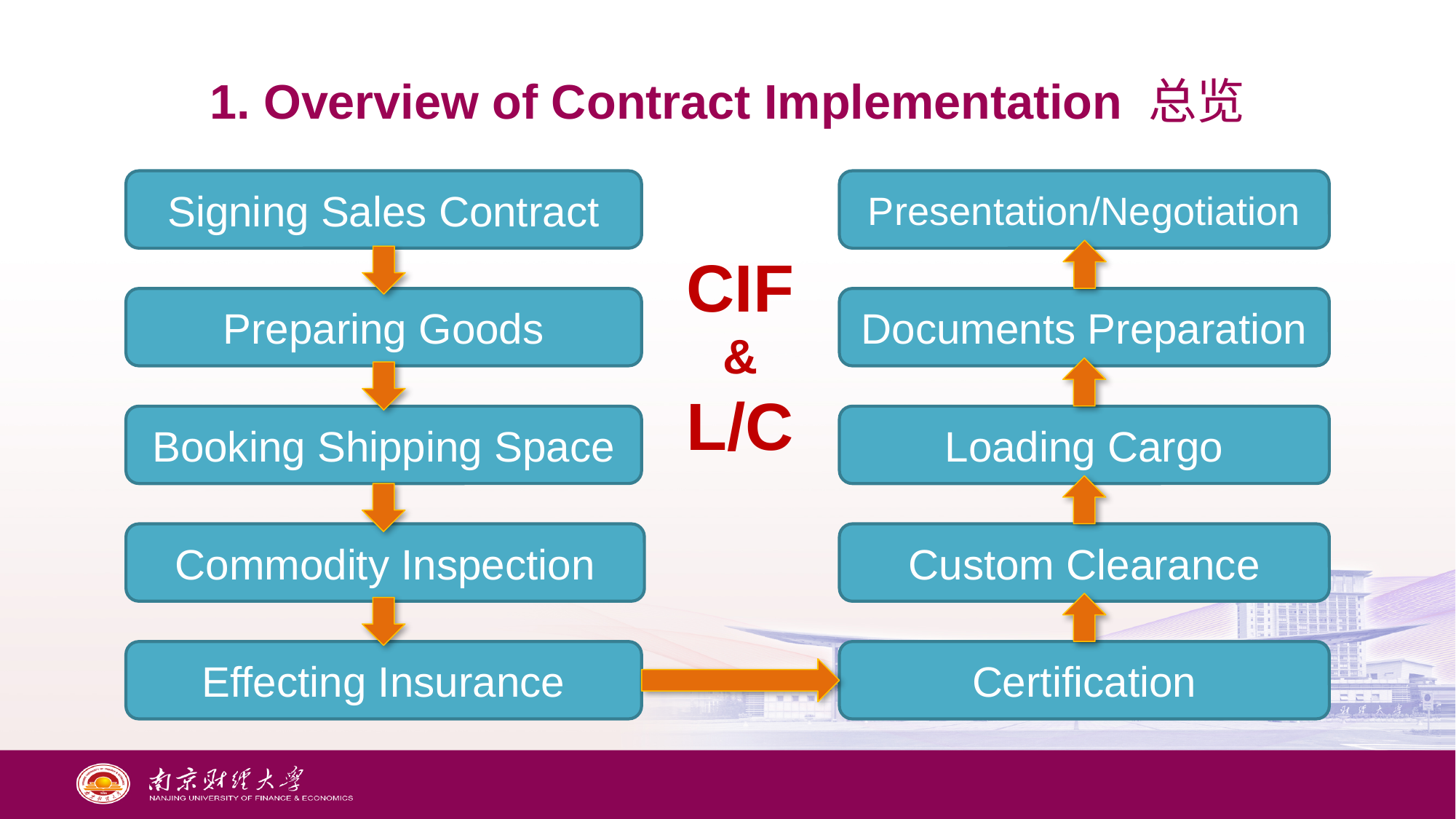

# 1. Overview of Contract Implementation 总览
Signing Sales Contract
Presentation/Negotiation
CIF
&
L/C

Preparing Goods
Documents Preparation

Booking Shipping Space
Loading Cargo

Commodity Inspection
Custom Clearance

Effecting Insurance
Certification
3